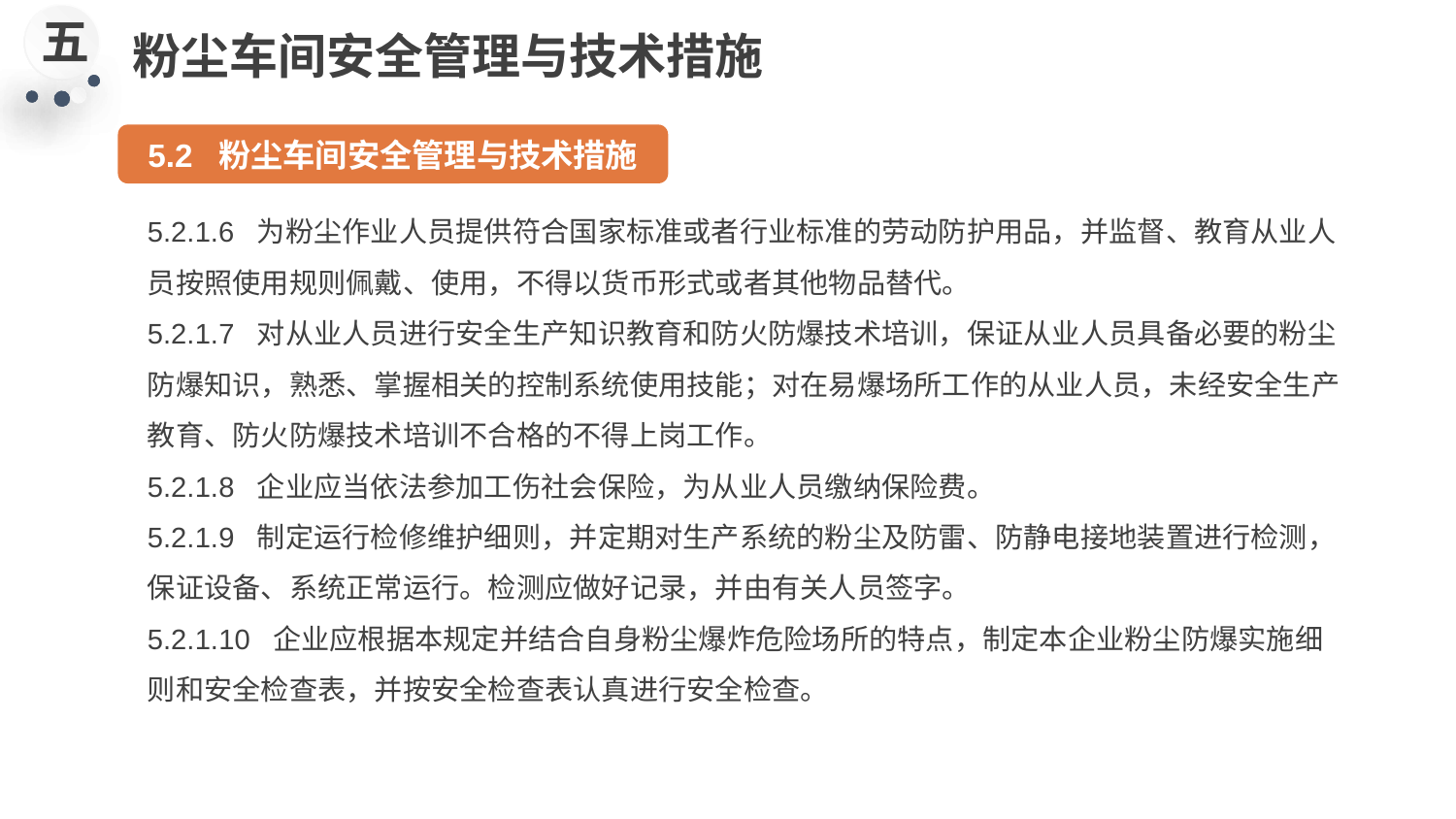

五
粉尘车间安全管理与技术措施
5.2  粉尘车间安全管理与技术措施
5.2.1.6  为粉尘作业人员提供符合国家标准或者行业标准的劳动防护用品，并监督、教育从业人员按照使用规则佩戴、使用，不得以货币形式或者其他物品替代。
5.2.1.7  对从业人员进行安全生产知识教育和防火防爆技术培训，保证从业人员具备必要的粉尘防爆知识，熟悉、掌握相关的控制系统使用技能；对在易爆场所工作的从业人员，未经安全生产教育、防火防爆技术培训不合格的不得上岗工作。
5.2.1.8  企业应当依法参加工伤社会保险，为从业人员缴纳保险费。
5.2.1.9  制定运行检修维护细则，并定期对生产系统的粉尘及防雷、防静电接地装置进行检测，保证设备、系统正常运行。检测应做好记录，并由有关人员签字。
5.2.1.10  企业应根据本规定并结合自身粉尘爆炸危险场所的特点，制定本企业粉尘防爆实施细则和安全检查表，并按安全检查表认真进行安全检查。